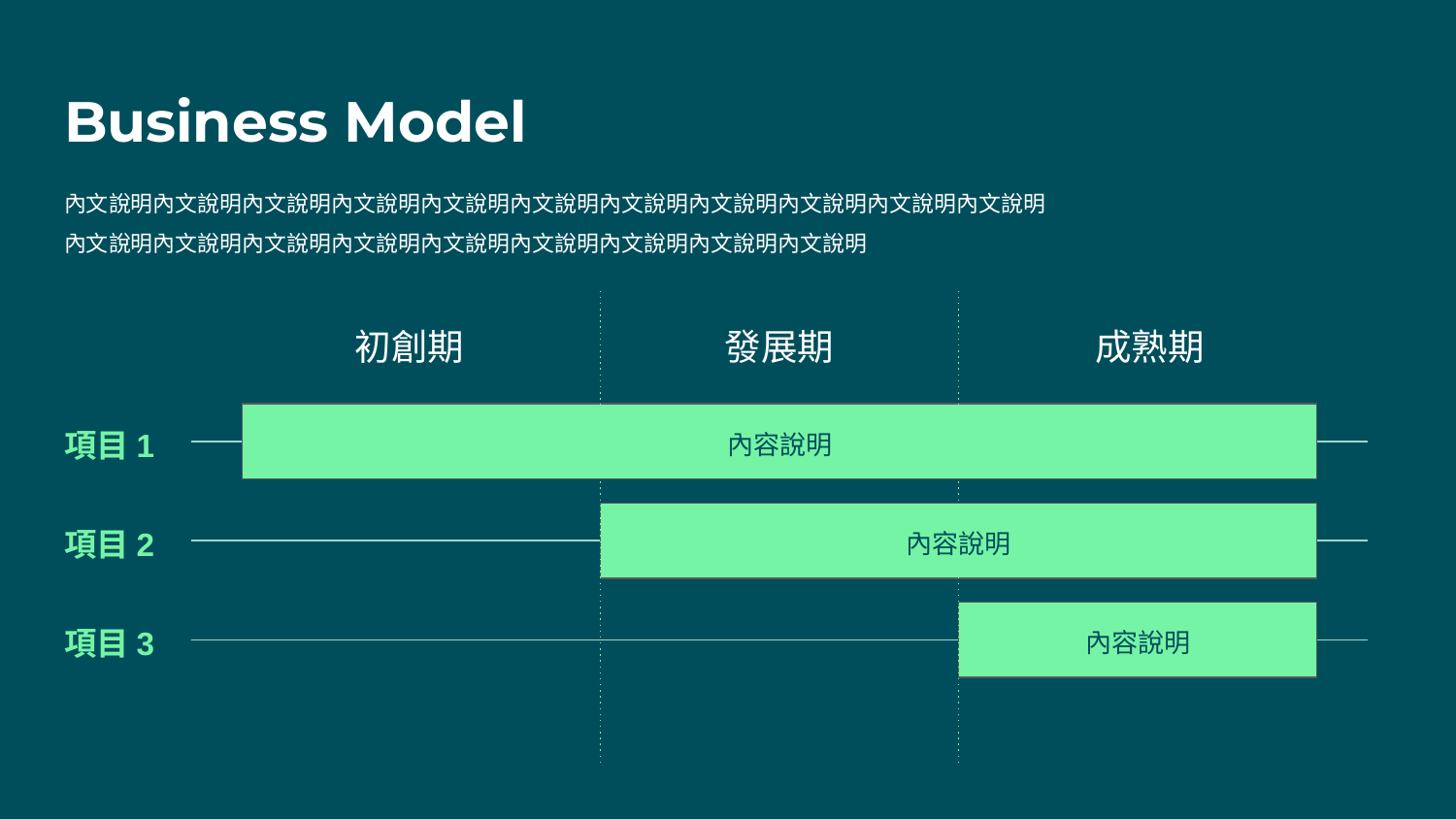

# Business Model
內文說明內文說明內文說明內文說明內文說明內文說明內文說明內文說明內文說明內文說明內文說明內文說明內文說明內文說明內文說明內文說明內文說明內文說明內文說明內文說明
初創期
發展期
成熟期

項目1
內容說明

項目2
內容說明

項目3
內容說明